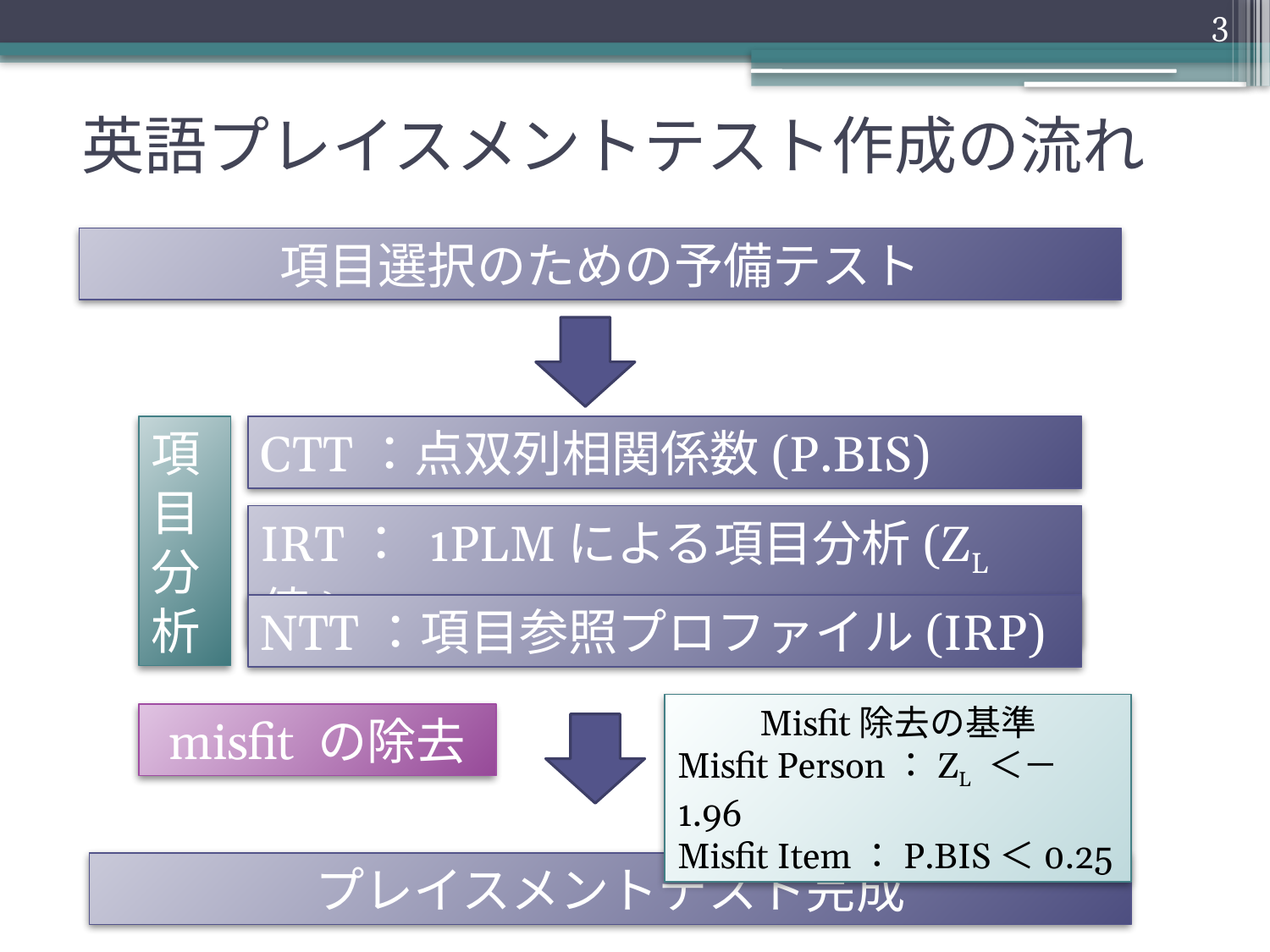

3
# 英語プレイスメントテスト作成の流れ
項目選択のための予備テスト

項目分析
CTT：点双列相関係数(P.BIS)
IRT： 1PLMによる項目分析(ZL値)
NTT：項目参照プロファイル(IRP)
Misfit除去の基準
Misfit Person：ZL ＜－1.96
Misfit Item：P.BIS＜0.25
misfit の除去

プレイスメントテスト完成